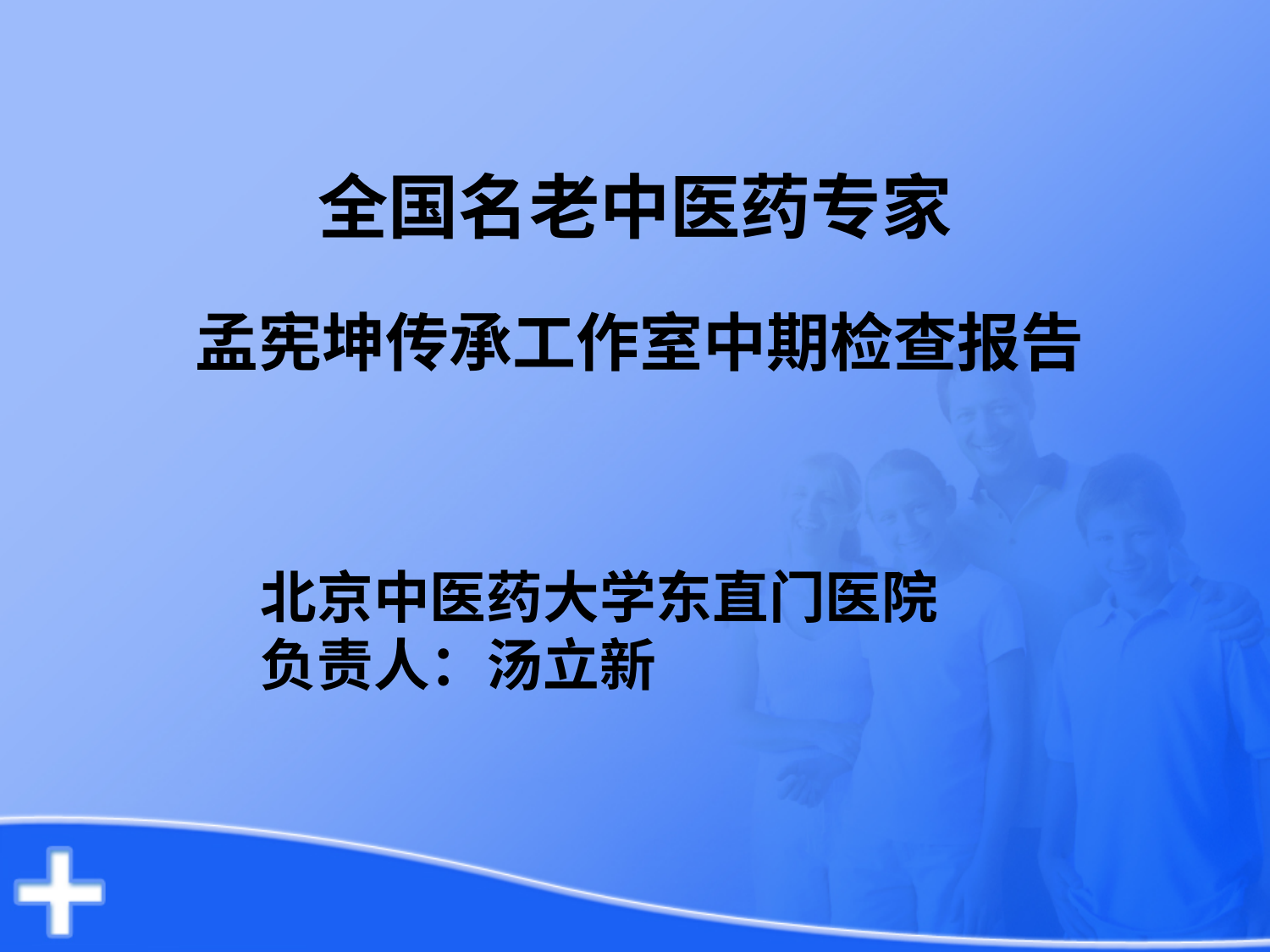

全国名老中医药专家
孟宪坤传承工作室中期检查报告

北京中医药大学东直门医院
负责人：汤立新